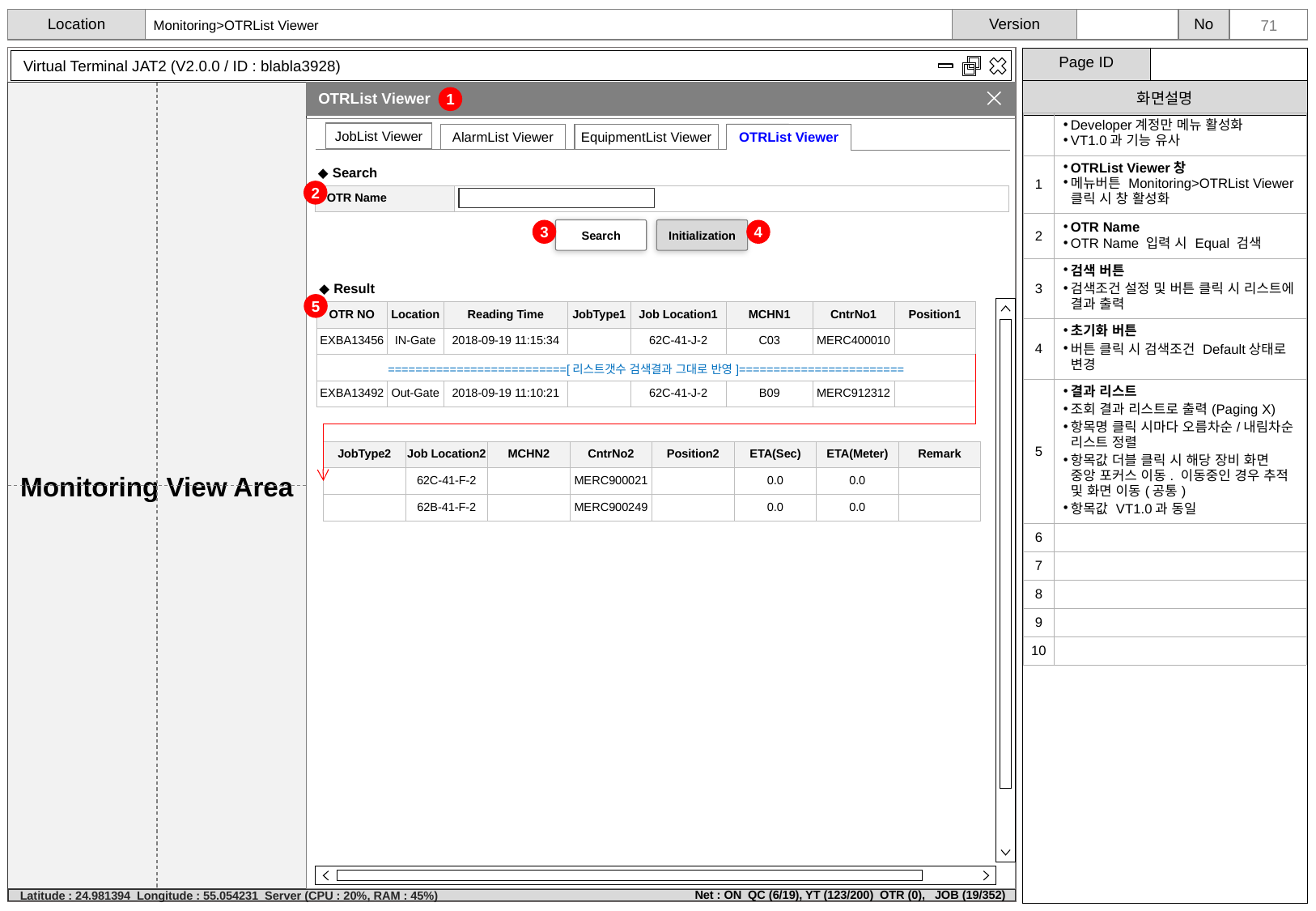

Monitoring>OTRList Viewer
Virtual Terminal JAT2 (V2.0.0 / ID : blabla3928)

Monitoring View Area
OTRList Viewer
1

|  | Developer계정만 메뉴 활성화 VT1.0과 기능 유사 |
| --- | --- |
| 1 | OTRList Viewer창 메뉴버튼 Monitoring>OTRList Viewer 클릭 시 창 활성화 |
| 2 | OTR Name OTR Name 입력 시 Equal 검색 |
| 3 | 검색 버튼 검색조건 설정 및 버튼 클릭 시 리스트에 결과 출력 |
| 4 | 초기화 버튼 버튼 클릭 시 검색조건 Default상태로 변경 |
| 5 | 결과 리스트 조회 결과 리스트로 출력(Paging X) 항목명 클릭 시마다 오름차순/내림차순 리스트 정렬 항목값 더블 클릭 시 해당 장비 화면 중앙 포커스 이동. 이동중인 경우 추적 및 화면 이동(공통) 항목값 VT1.0과 동일 |
| 6 |  |
| 7 |  |
| 8 |  |
| 9 |  |
| 10 |  |

JobList Viewer
EquipmentList Viewer
OTRList Viewer
AlarmList Viewer
◆ Search
2
| OTR Name |  |
| --- | --- |

3
Search
Initialization
4
◆ Result
5

| OTR NO | Location | Reading Time | JobType1 | Job Location1 | MCHN1 | CntrNo1 | Position1 |
| --- | --- | --- | --- | --- | --- | --- | --- |
| EXBA13456 | IN-Gate | 2018-09-19 11:15:34 |  | 62C-41-J-2 | C03 | MERC400010 |  |
| ==========================[리스트갯수 검색결과 그대로 반영]======================== |  |  |  |  |  |  |  |
| EXBA13492 | Out-Gate | 2018-09-19 11:10:21 |  | 62C-41-J-2 | B09 | MERC912312 |  |
| JobType2 | Job Location2 | MCHN2 | CntrNo2 | Position2 | ETA(Sec) | ETA(Meter) | Remark |
| --- | --- | --- | --- | --- | --- | --- | --- |
|  | 62C-41-F-2 |  | MERC900021 |  | 0.0 | 0.0 |  |
|  | 62B-41-F-2 |  | MERC900249 |  | 0.0 | 0.0 |  |

Net : ON  QC (6/19), YT (123/200)  OTR (0),   JOB (19/352)
Latitude : 24.981394  Longitude : 55.054231  Server (CPU : 20%, RAM : 45%)